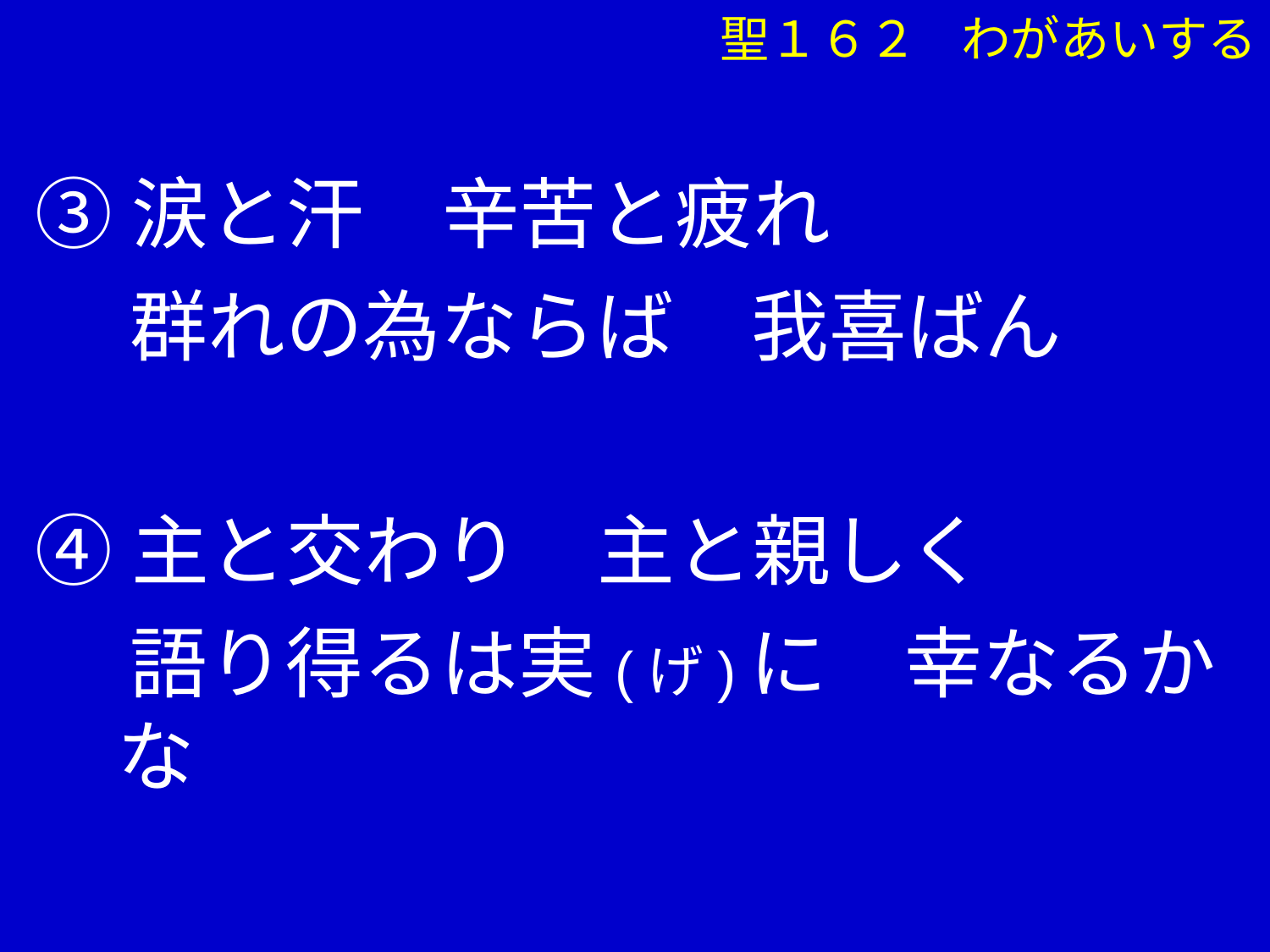

聖１６２    わがあいする
③涙と汗　辛苦と疲れ
　 群れの為ならば　我喜ばん

④主と交わり　主と親しく
　 語り得るは実(げ)に　幸なるかな